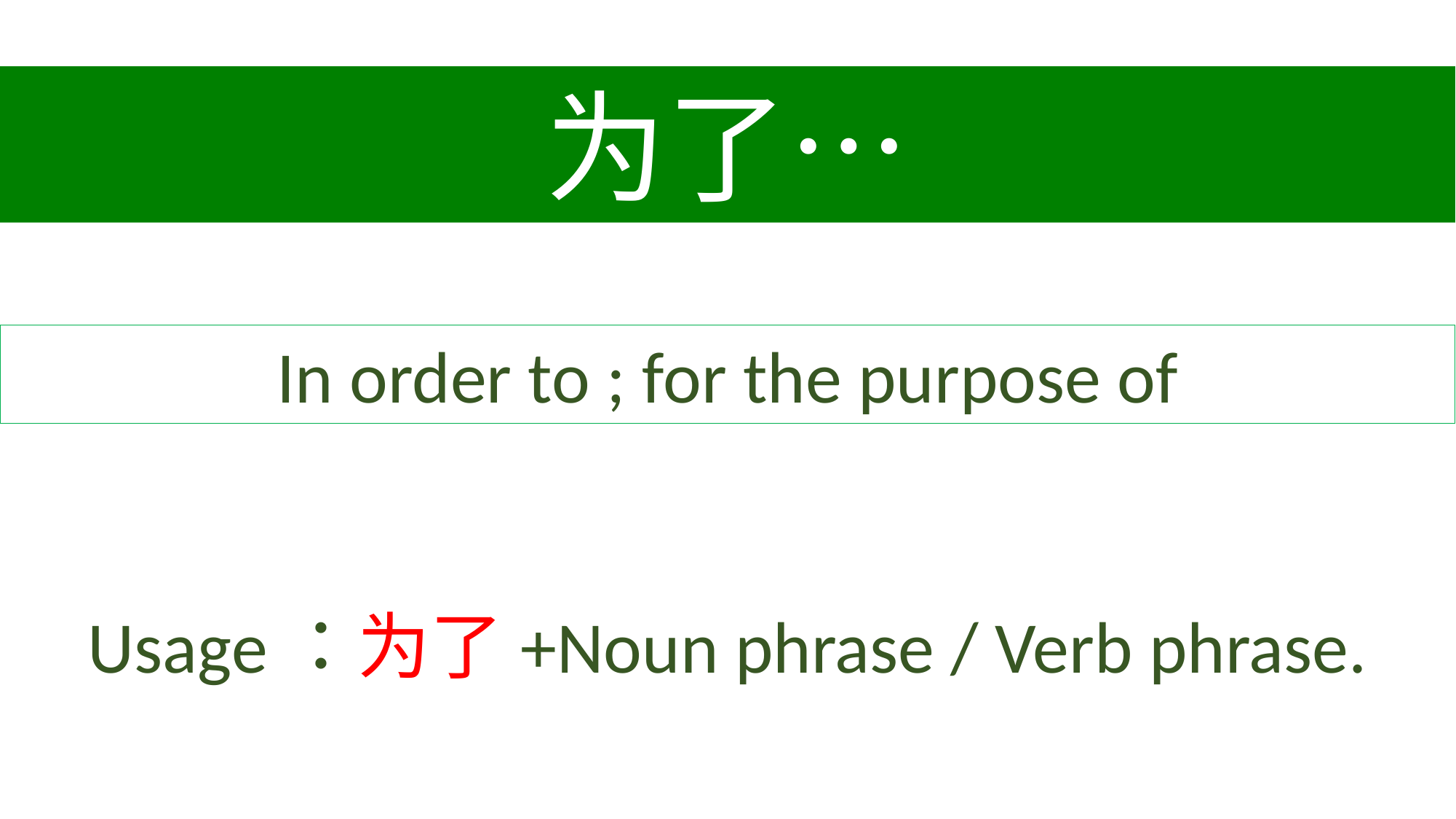

为了…
In order to ; for the purpose of
Usage：为了+Noun phrase / Verb phrase.